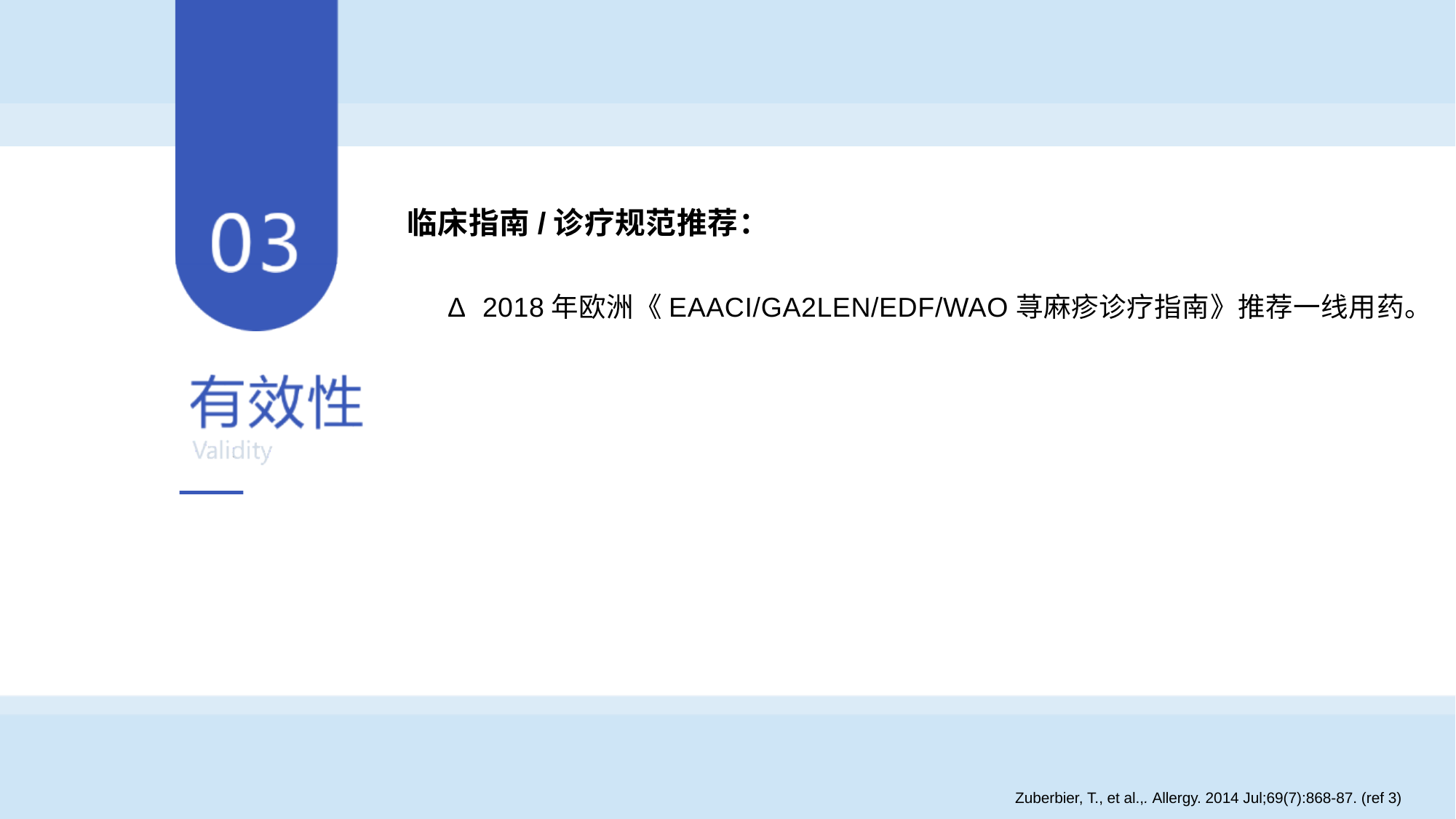

临床指南/诊疗规范推荐：

     Δ  2018年欧洲《EAACI/GA2LEN/EDF/WAO荨麻疹诊疗指南》推荐一线用药。

Zuberbier, T., et al.,. Allergy. 2014 Jul;69(7):868-87. (ref 3)